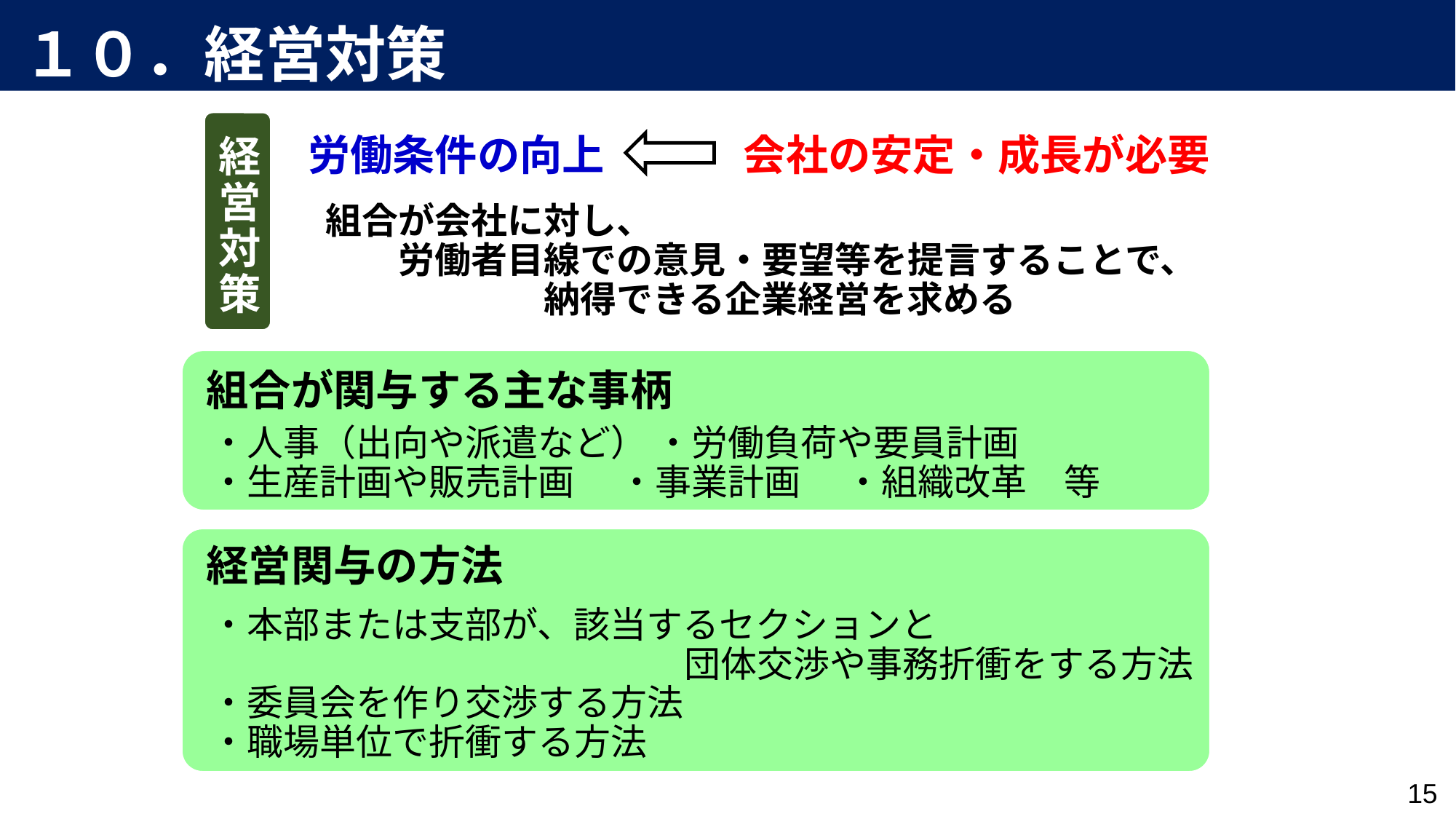

１０．経営対策

労働条件の向上
会社の安定・成長が必要
経営対策

組合が会社に対し、
　　労働者目線での意見・要望等を提言することで、
　　　　　　納得できる企業経営を求める

組合が関与する主な事柄
・人事（出向や派遣など） ・労働負荷や要員計画
・生産計画や販売計画　 ・事業計画　 ・組織改革　等

経営関与の方法
・本部または支部が、該当するセクションと
団体交渉や事務折衝をする方法
・委員会を作り交渉する方法
・職場単位で折衝する方法
15